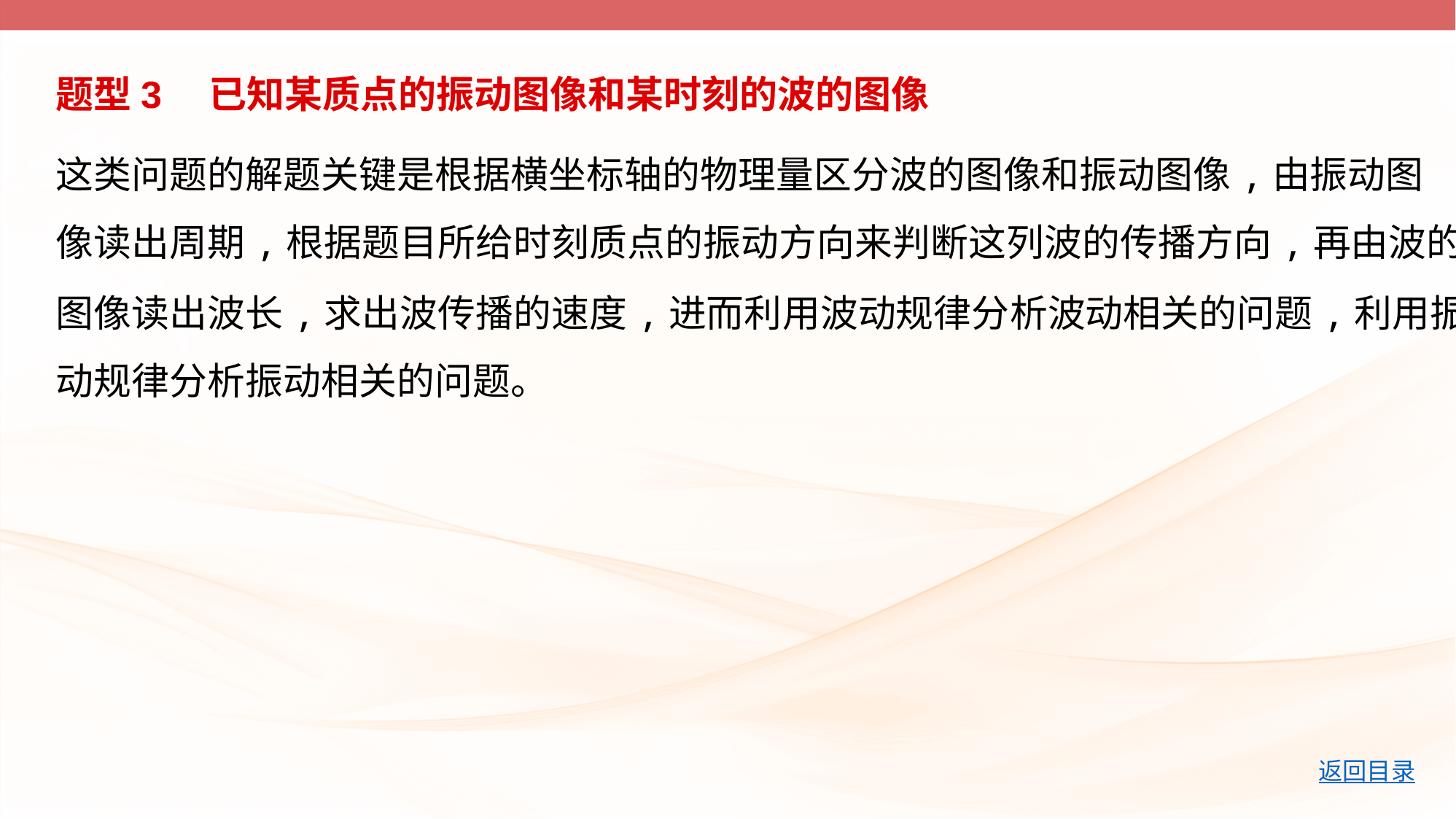

题型3　已知某质点的振动图像和某时刻的波的图像
这类问题的解题关键是根据横坐标轴的物理量区分波的图像和振动图像,由振动图
像读出周期,根据题目所给时刻质点的振动方向来判断这列波的传播方向,再由波的
图像读出波长,求出波传播的速度,进而利用波动规律分析波动相关的问题,利用振
动规律分析振动相关的问题。